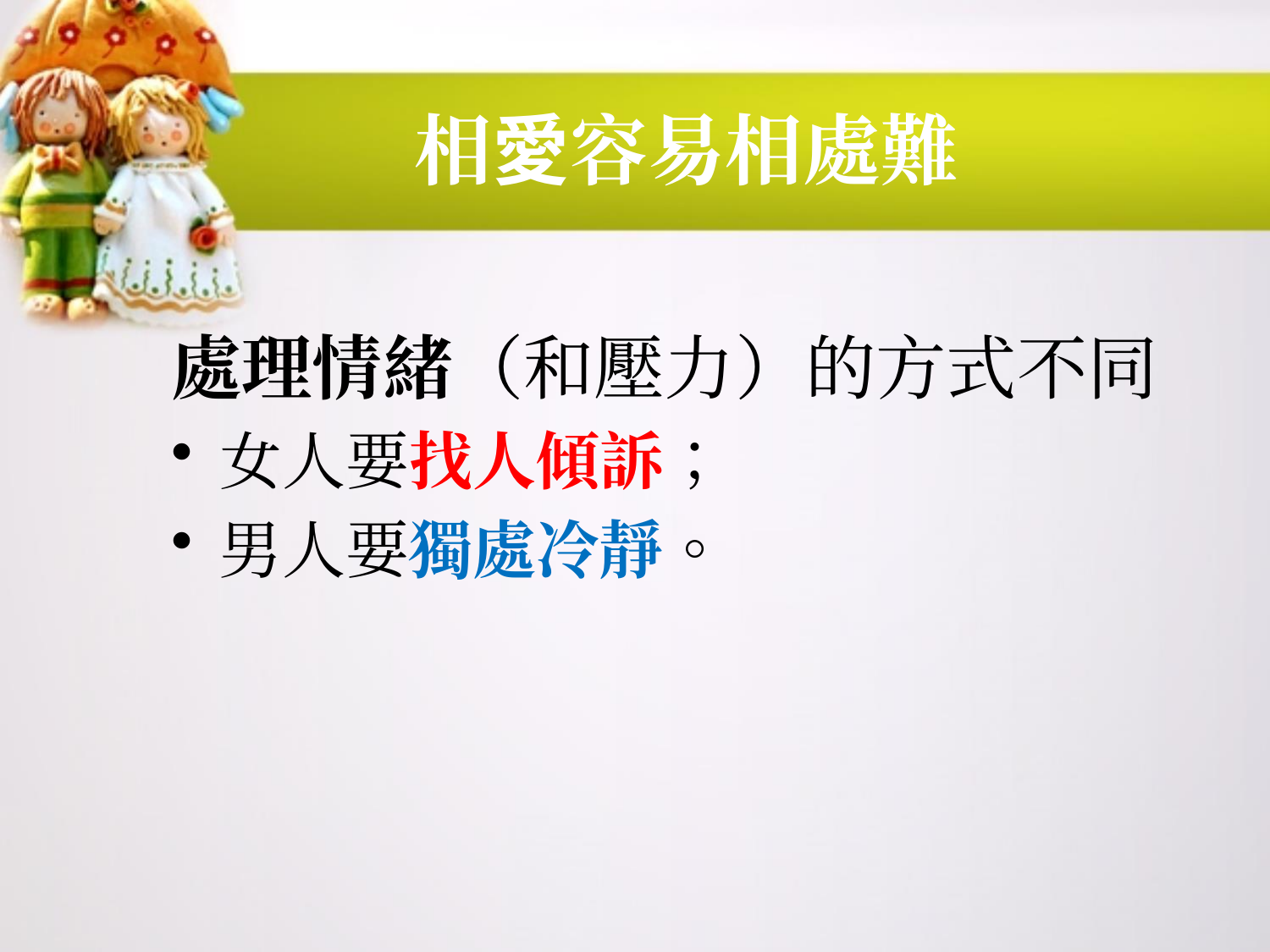

# 相愛容易相處難
處理情緒（和壓力）的方式不同
女人要找人傾訴；
男人要獨處冷靜。